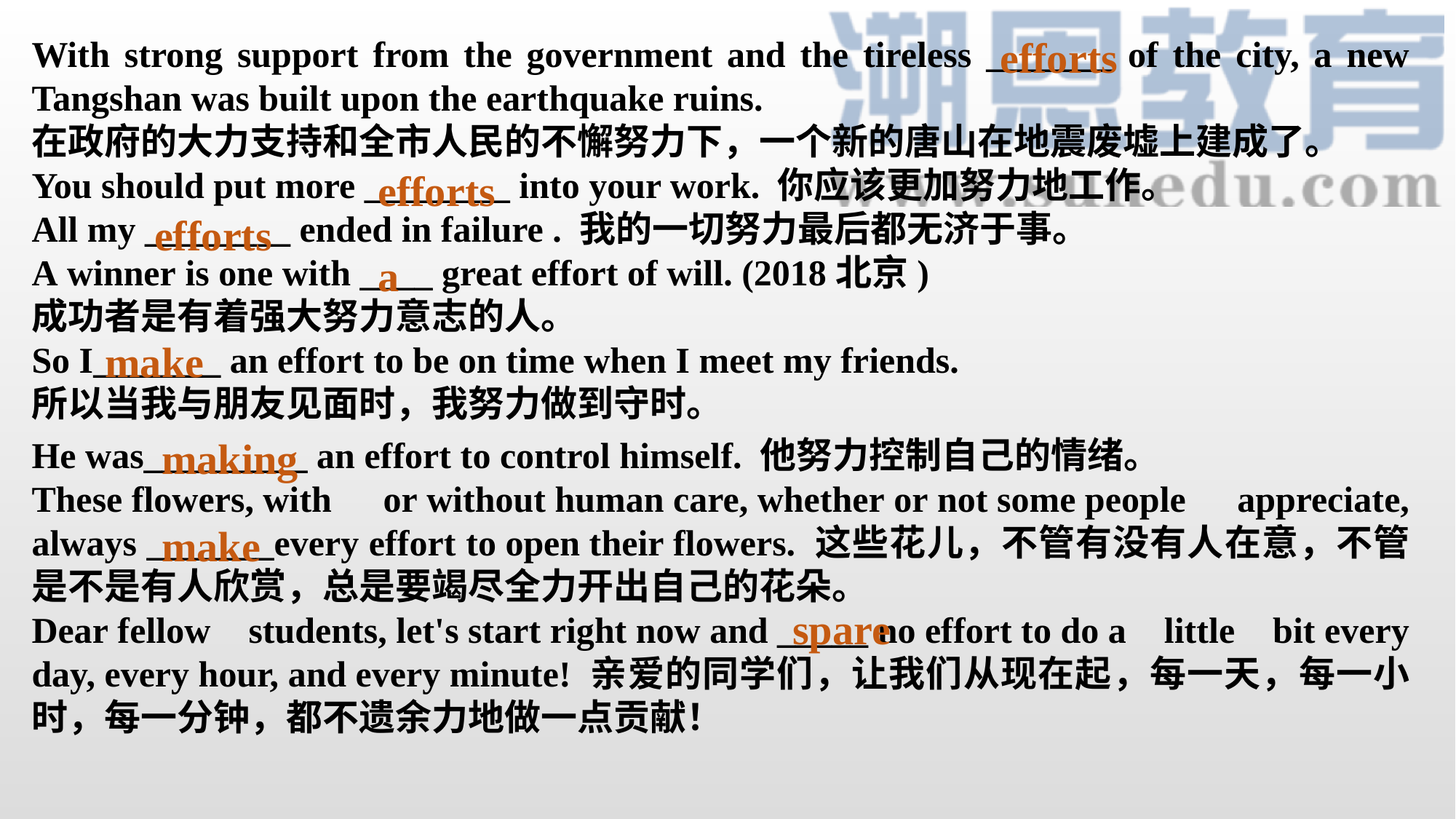

With strong support from the government and the tireless _______ of the city, a new Tangshan was built upon the earthquake ruins.
在政府的大力支持和全市人民的不懈努力下，一个新的唐山在地震废墟上建成了。
You should put more ________ into your work. 你应该更加努力地工作。
All my ________ ended in failure . 我的一切努力最后都无济于事。
A winner is one with ____ great effort of will. (2018北京)
成功者是有着强大努力意志的人。
So I_______ an effort to be on time when I meet my friends.
所以当我与朋友见面时，我努力做到守时。
efforts
efforts
efforts
a
make
He was_________ an effort to control himself. 他努力控制自己的情绪。
These flowers, with or without human care, whether or not some people appreciate, always _______every effort to open their flowers. 这些花儿，不管有没有人在意，不管是不是有人欣赏，总是要竭尽全力开出自己的花朵。
Dear fellow students, let's start right now and _____ no effort to do a little bit every day, every hour, and every minute! 亲爱的同学们，让我们从现在起，每一天，每一小时，每一分钟，都不遗余力地做一点贡献！
making
make
spare